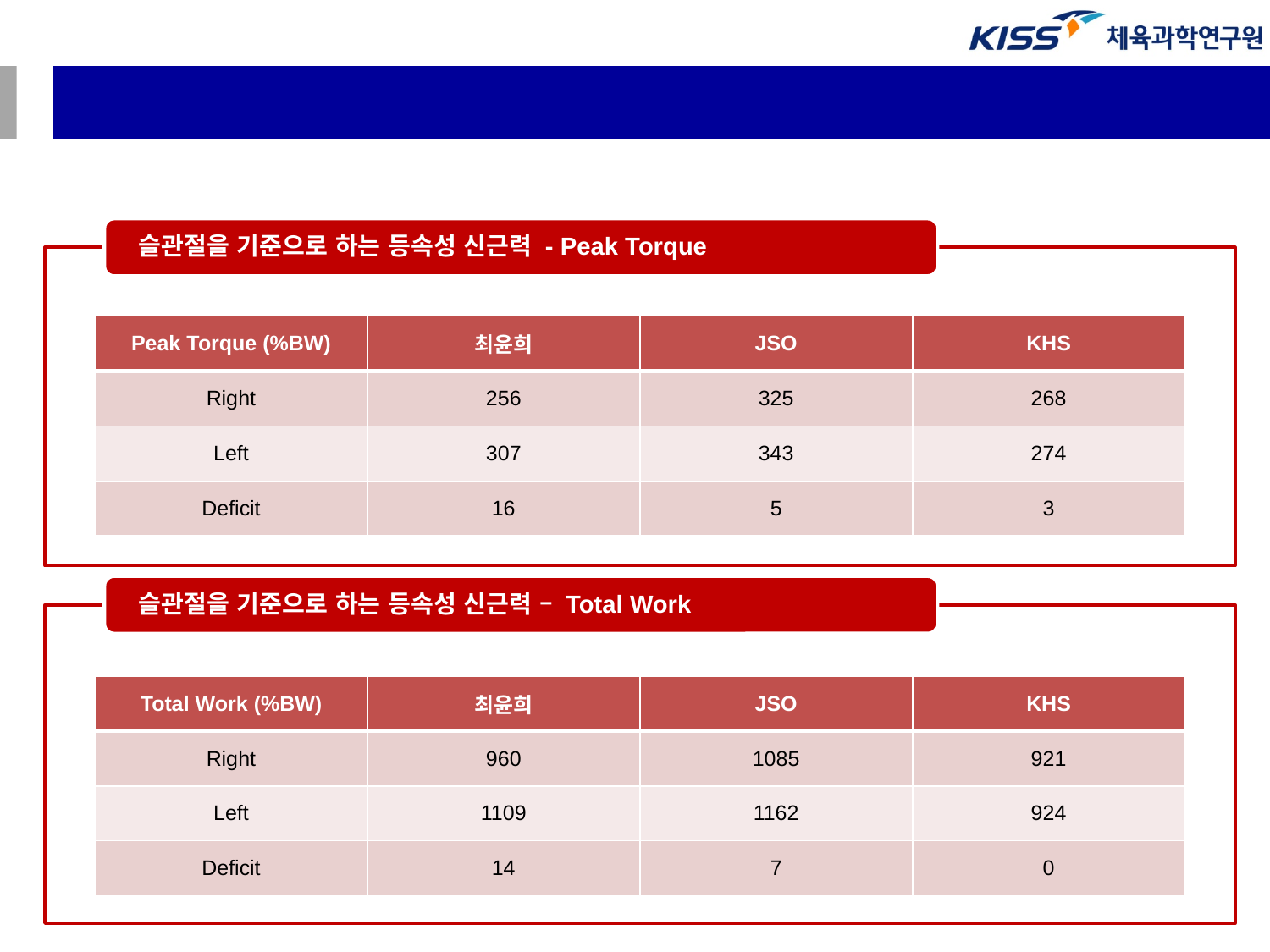

슬관절을 기준으로 하는 등속성 신근력 - Peak Torque

슬관절을 기준으로 하는 등속성 신근력 – Total Work
| Peak Torque (%BW) | 최윤희 | JSO | KHS |
| --- | --- | --- | --- |
| Right | 256 | 325 | 268 |
| Left | 307 | 343 | 274 |
| Deficit | 16 | 5 | 3 |
| Total Work (%BW) | 최윤희 | JSO | KHS |
| --- | --- | --- | --- |
| Right | 960 | 1085 | 921 |
| Left | 1109 | 1162 | 924 |
| Deficit | 14 | 7 | 0 |